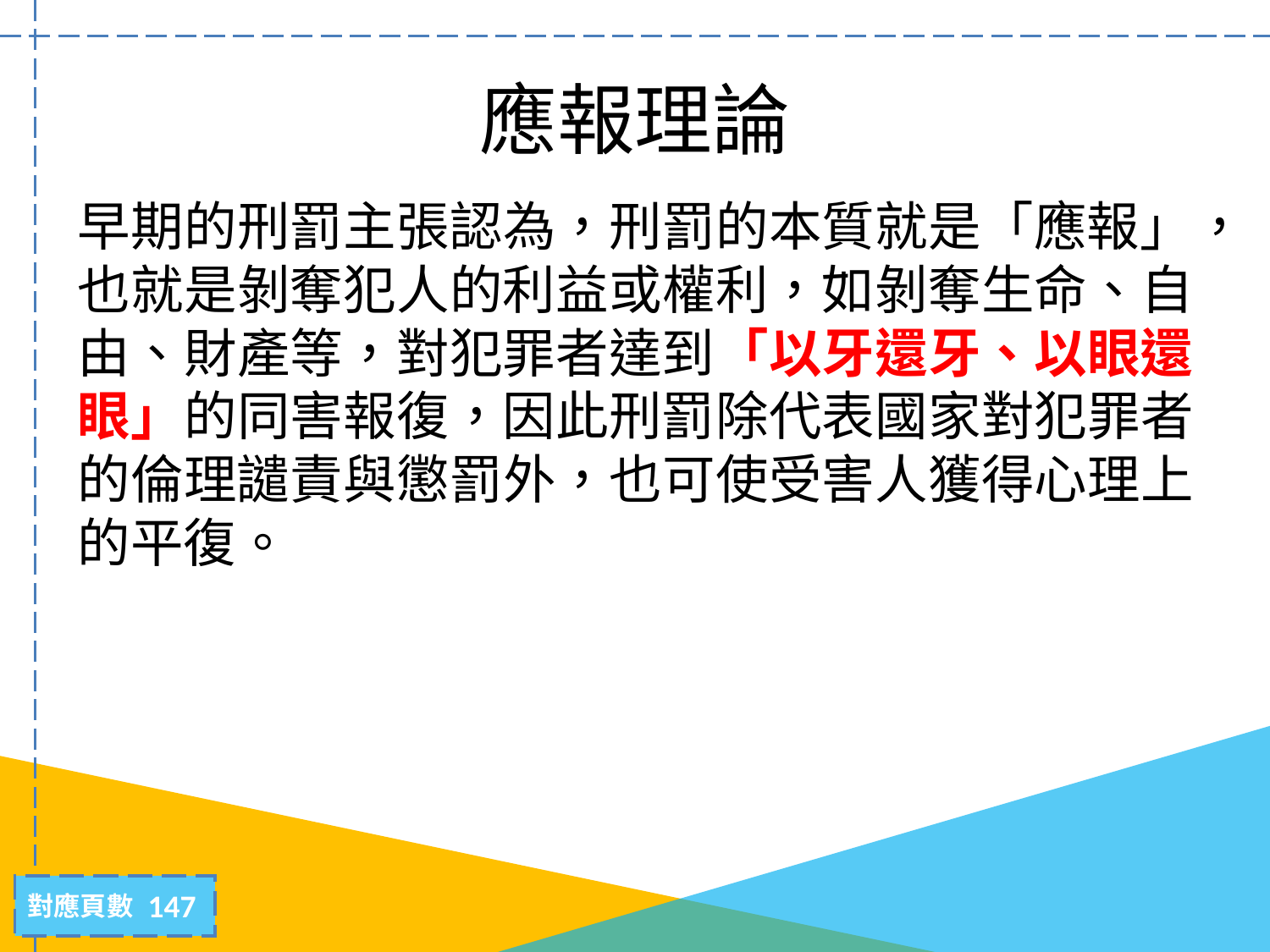

# 應報理論
早期的刑罰主張認為，刑罰的本質就是「應報」，也就是剝奪犯人的利益或權利，如剝奪生命、自由、財產等，對犯罪者達到「以牙還牙、以眼還眼」的同害報復，因此刑罰除代表國家對犯罪者的倫理譴責與懲罰外，也可使受害人獲得心理上的平復。
147